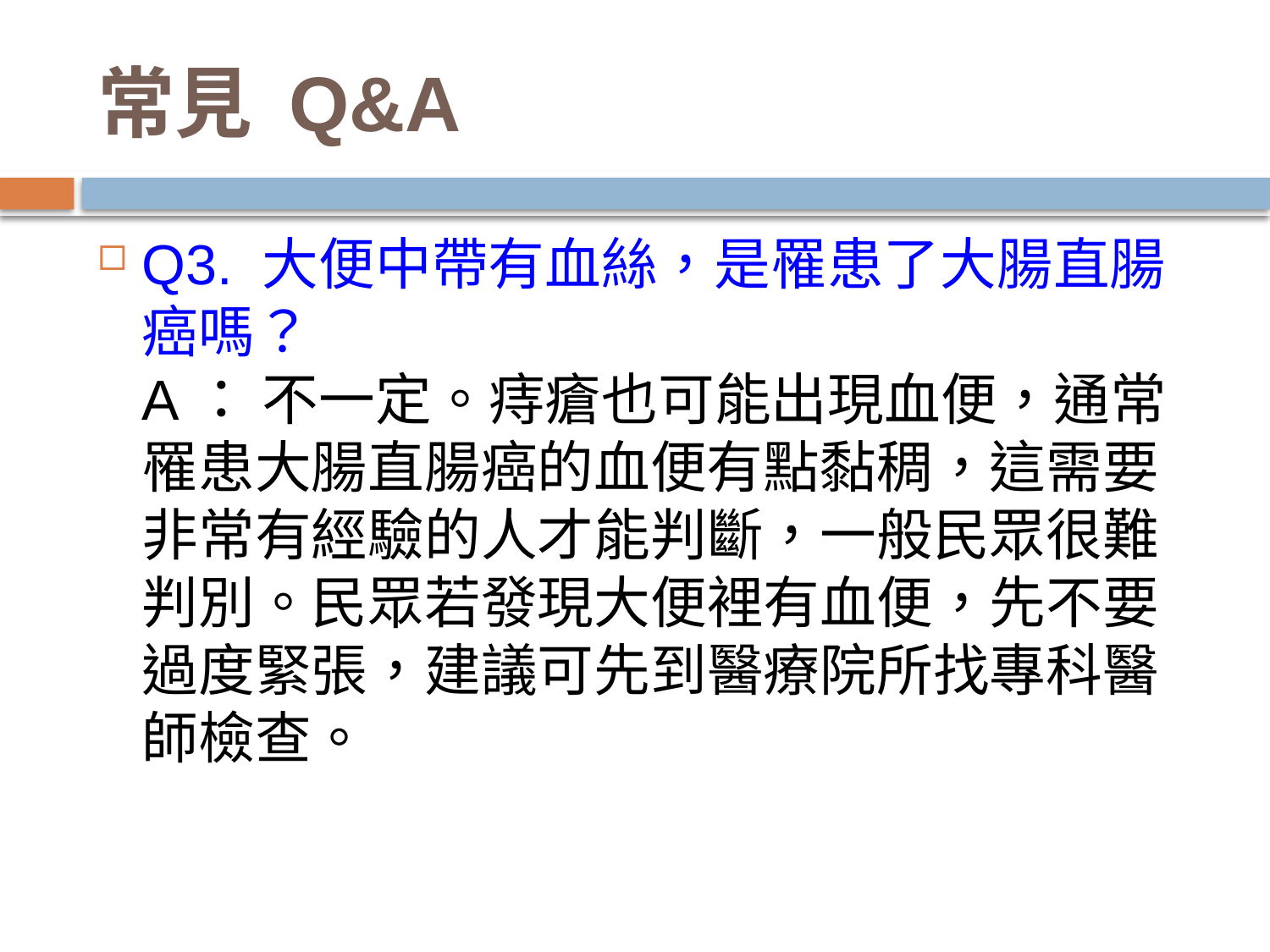

# 常見 Q&A
Q3. 大便中帶有血絲，是罹患了大腸直腸癌嗎？
A： 不一定。痔瘡也可能出現血便，通常罹患大腸直腸癌的血便有點黏稠，這需要非常有經驗的人才能判斷，一般民眾很難判別。民眾若發現大便裡有血便，先不要過度緊張，建議可先到醫療院所找專科醫師檢查。